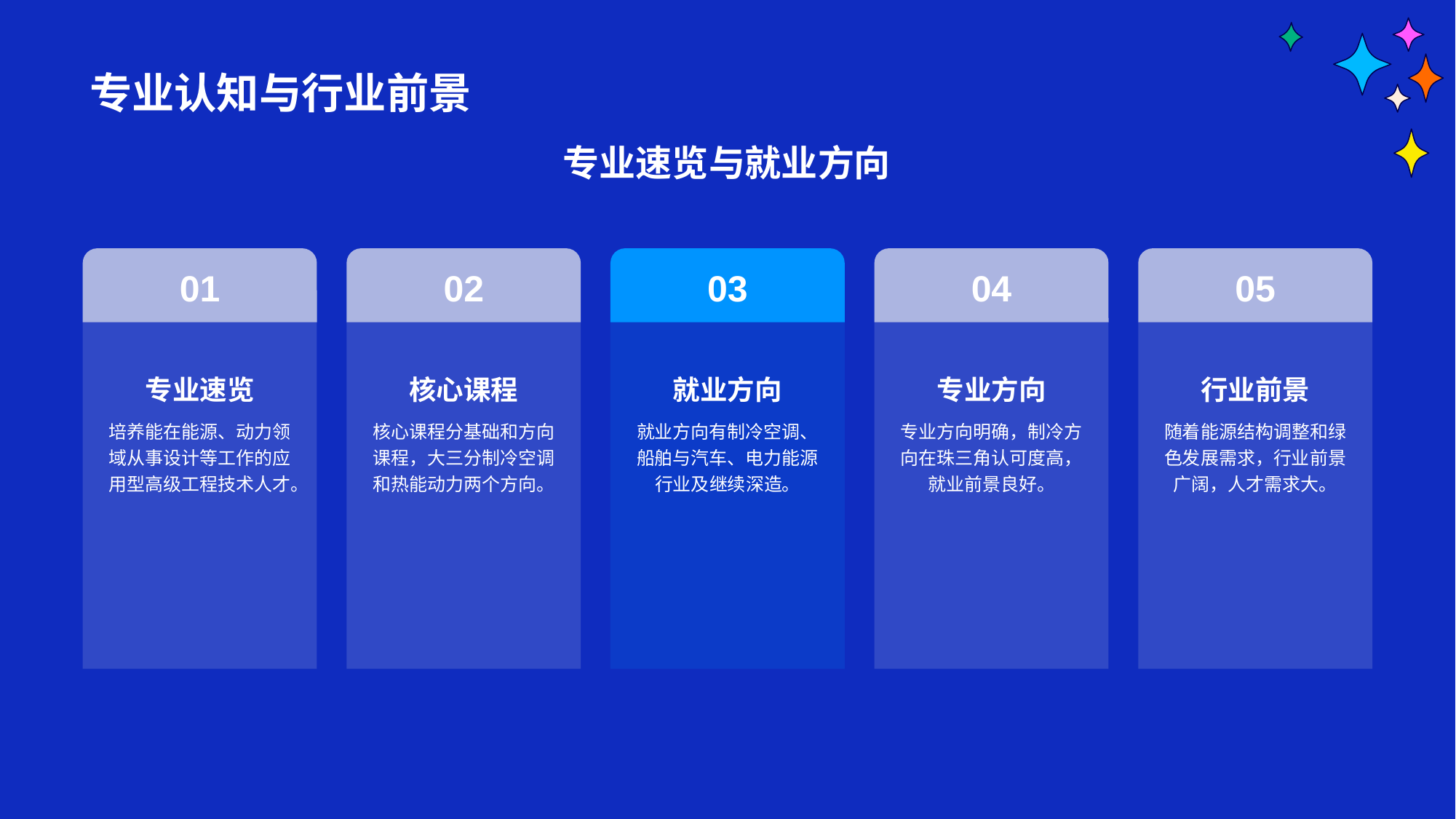

# 专业认知与行业前景
专业速览与就业方向
01
专业速览
培养能在能源、动力领域从事设计等工作的应用型高级工程技术人才。
02
核心课程
核心课程分基础和方向课程，大三分制冷空调和热能动力两个方向。
03
就业方向
就业方向有制冷空调、船舶与汽车、电力能源行业及继续深造。
04
专业方向
专业方向明确，制冷方向在珠三角认可度高，就业前景良好。
05
行业前景
随着能源结构调整和绿色发展需求，行业前景广阔，人才需求大。